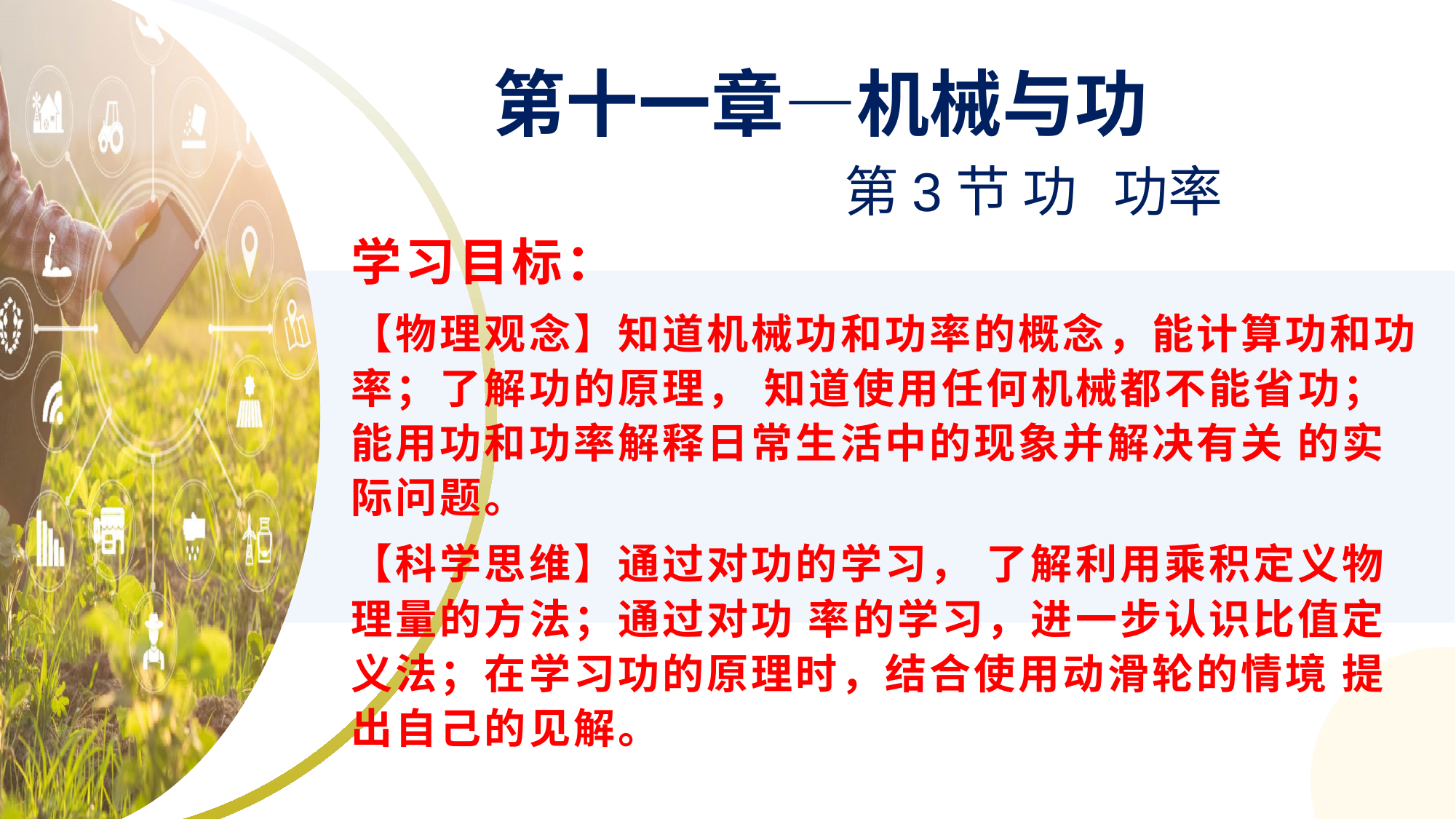

第十一章—机械与功
第3节 功   功率

学习目标：
【物理观念】知道机械功和功率的概念，能计算功和功率；了解功的原理， 知道使用任何机械都不能省功；能用功和功率解释日常生活中的现象并解决有关 的实际问题。
【科学思维】通过对功的学习， 了解利用乘积定义物理量的方法；通过对功 率的学习，进一步认识比值定义法；在学习功的原理时，结合使用动滑轮的情境 提出自己的见解。